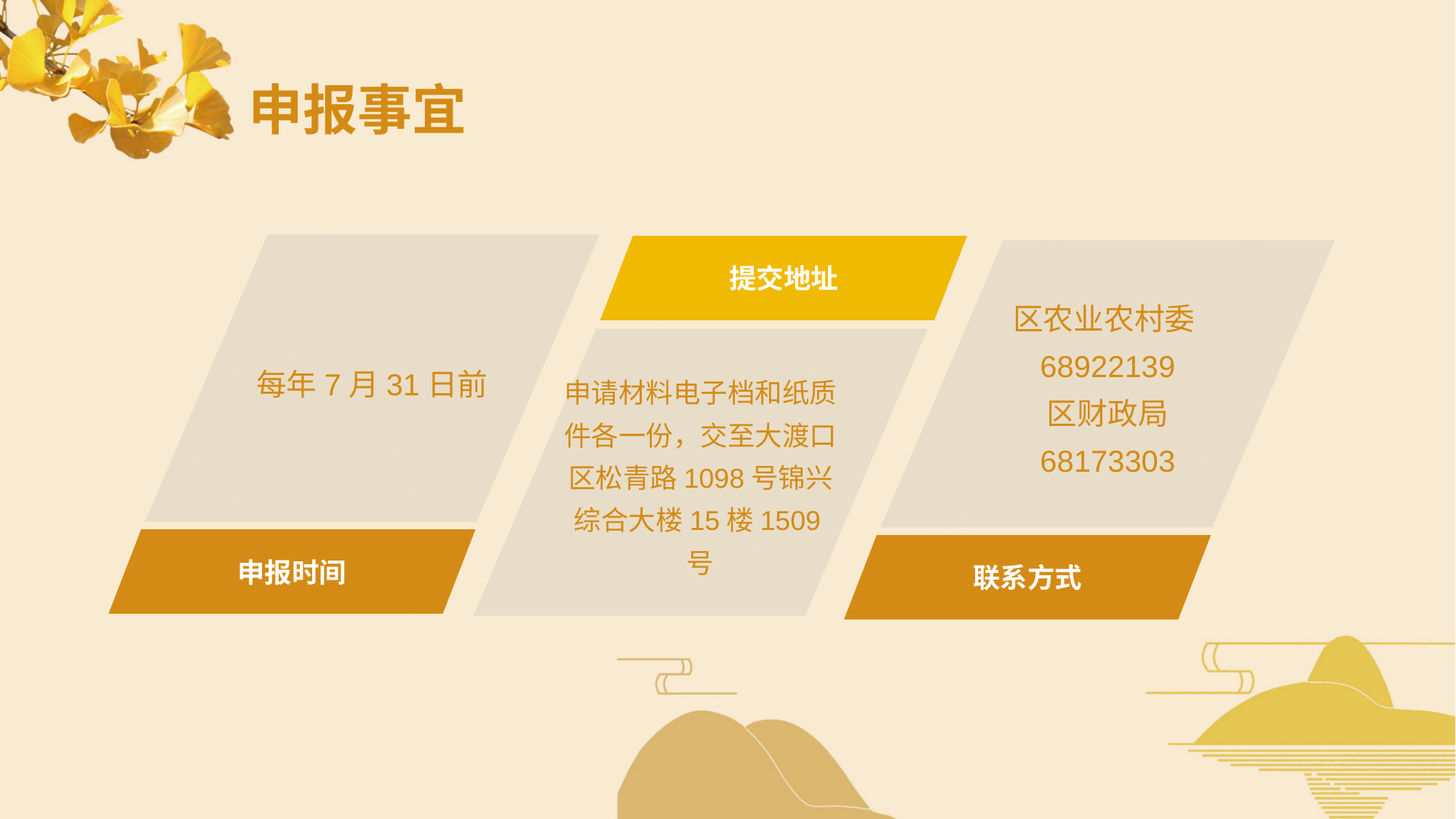

# 申报事宜
每年7月31日前
申报时间
提交地址
申请材料电子档和纸质件各一份，交至大渡口区松青路1098号锦兴综合大楼15楼1509号
区农业农村委68922139
区财政局
68173303
联系方式